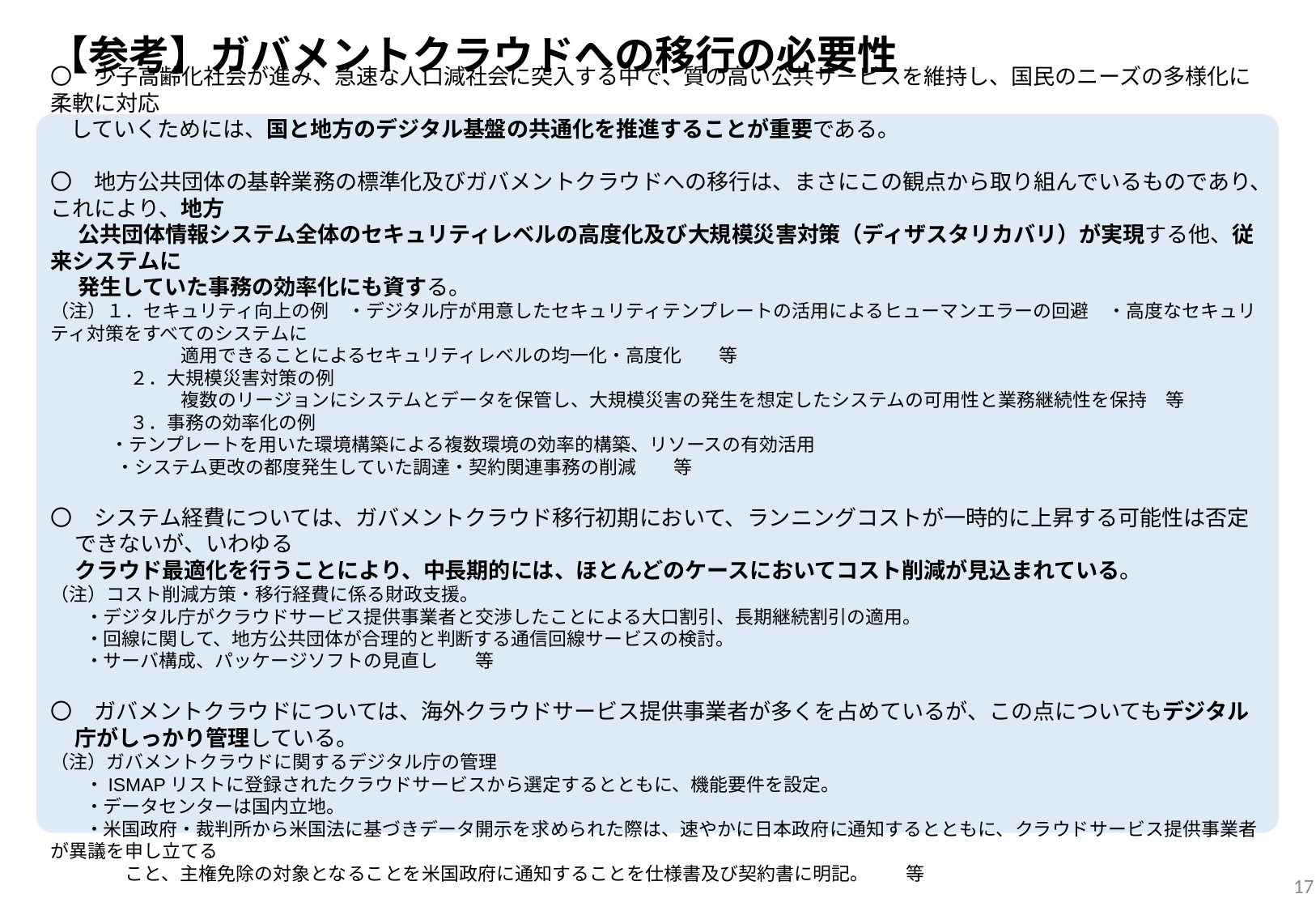

# 【参考】ガバメントクラウドへの移行の必要性
〇　少子高齢化社会が進み、急速な人口減社会に突入する中で、質の高い公共サービスを維持し、国民のニーズの多様化に柔軟に対応
   していくためには、国と地方のデジタル基盤の共通化を推進することが重要である。

〇　地方公共団体の基幹業務の標準化及びガバメントクラウドへの移行は、まさにこの観点から取り組んでいるものであり、これにより、地方
　 公共団体情報システム全体のセキュリティレベルの高度化及び大規模災害対策（ディザスタリカバリ）が実現する他、従来システムに
　 発生していた事務の効率化にも資する。
（注）１．セキュリティ向上の例　・デジタル庁が用意したセキュリティテンプレートの活用によるヒューマンエラーの回避　・高度なセキュリティ対策をすべてのシステムに
　　　　　　　適用できることによるセキュリティレベルの均一化・高度化　　等
　　　　 ２．大規模災害対策の例
　　　　　　　複数のリージョンにシステムとデータを保管し、大規模災害の発生を想定したシステムの可用性と業務継続性を保持　等
　　　　 ３．事務の効率化の例
             ・テンプレートを用いた環境構築による複数環境の効率的構築、リソースの有効活用
　           ・システム更改の都度発生していた調達・契約関連事務の削減　　等

〇　システム経費については、ガバメントクラウド移行初期において、ランニングコストが一時的に上昇する可能性は否定できないが、いわゆる
クラウド最適化を行うことにより、中長期的には、ほとんどのケースにおいてコスト削減が見込まれている。
（注）コスト削減方策・移行経費に係る財政支援。
       ・デジタル庁がクラウドサービス提供事業者と交渉したことによる大口割引、長期継続割引の適用。
       ・回線に関して、地方公共団体が合理的と判断する通信回線サービスの検討。
       ・サーバ構成、パッケージソフトの見直し　　等

〇　ガバメントクラウドについては、海外クラウドサービス提供事業者が多くを占めているが、この点についてもデジタル庁がしっかり管理している。
（注）ガバメントクラウドに関するデジタル庁の管理
       ・ISMAPリストに登録されたクラウドサービスから選定するとともに、機能要件を設定。
       ・データセンターは国内立地。
       ・米国政府・裁判所から米国法に基づきデータ開示を求められた際は、速やかに日本政府に通知するとともに、クラウドサービス提供事業者が異議を申し立てる
　　　　こと、主権免除の対象となることを米国政府に通知することを仕様書及び契約書に明記。　　等
17